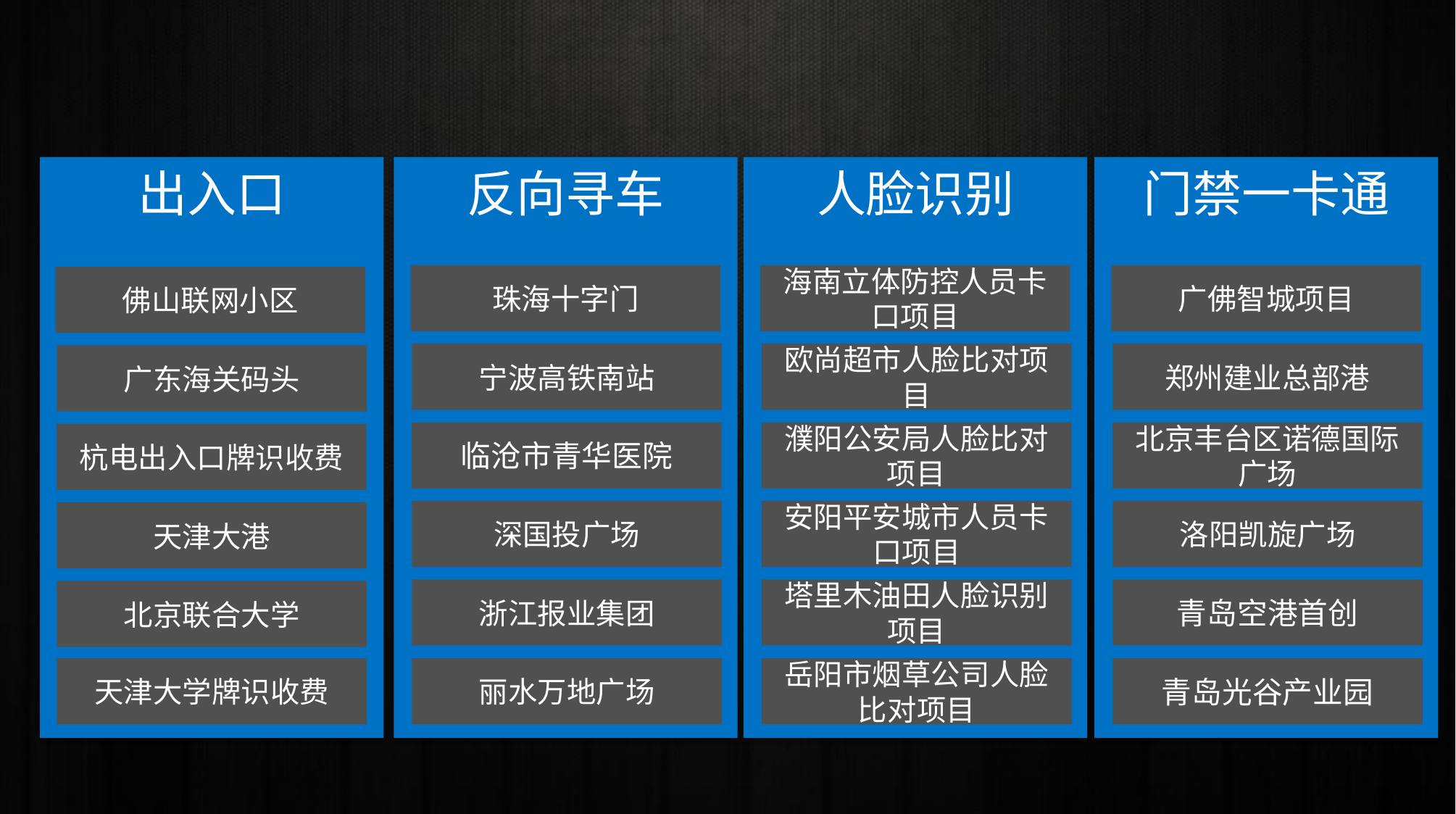

出入口
反向寻车
人脸识别
门禁一卡通
珠海十字门
海南立体防控人员卡口项目
广佛智城项目
佛山联网小区
宁波高铁南站
欧尚超市人脸比对项目
郑州建业总部港
广东海关码头
临沧市青华医院
濮阳公安局人脸比对项目
北京丰台区诺德国际广场
杭电出入口牌识收费
深国投广场
安阳平安城市人员卡口项目
洛阳凯旋广场
天津大港
浙江报业集团
塔里木油田人脸识别项目
青岛空港首创
北京联合大学
天津大学牌识收费
丽水万地广场
岳阳市烟草公司人脸比对项目
青岛光谷产业园